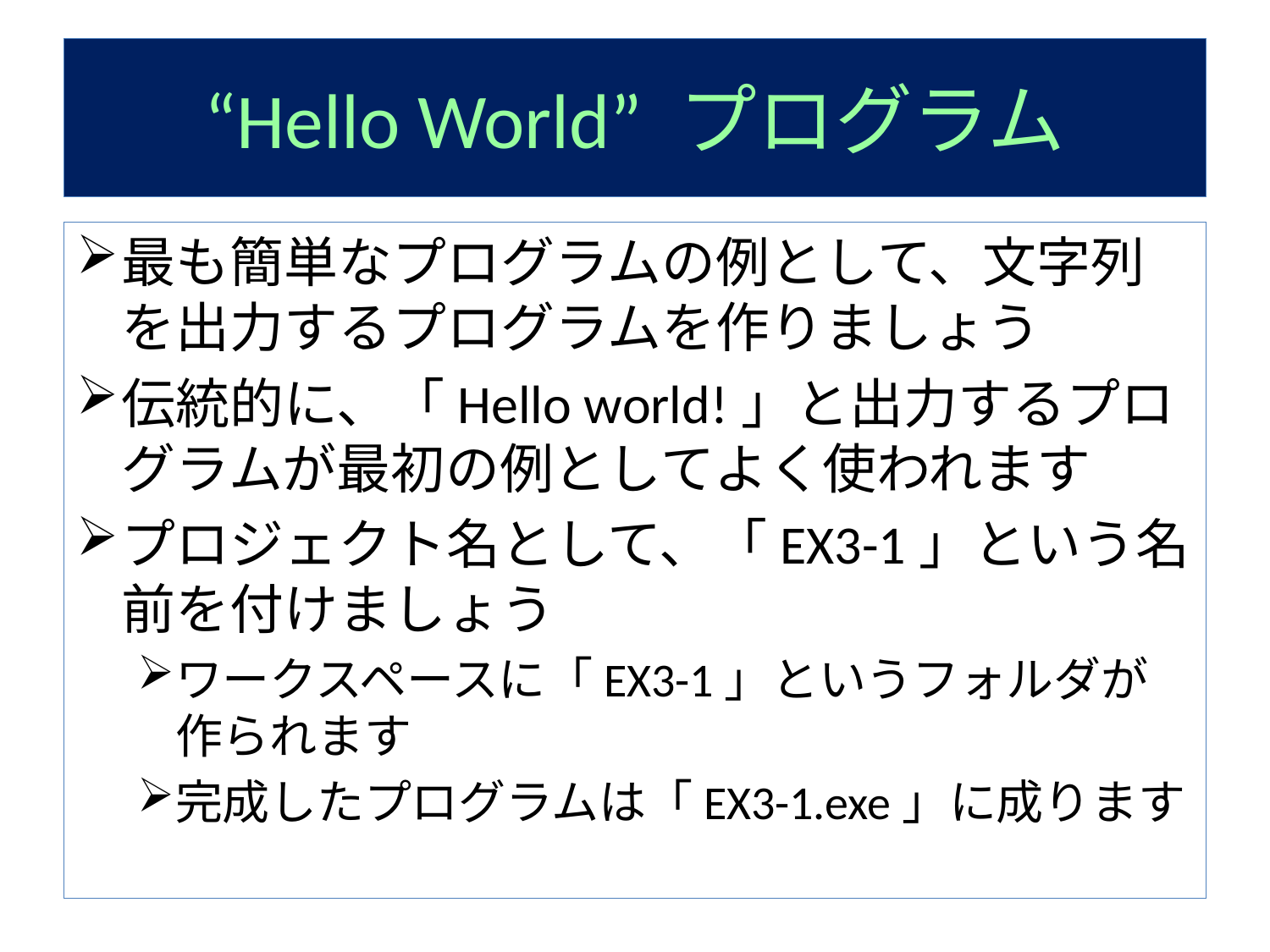

# “Hello World” プログラム
最も簡単なプログラムの例として、文字列を出力するプログラムを作りましょう
伝統的に、「Hello world!」と出力するプログラムが最初の例としてよく使われます
プロジェクト名として、「EX3-1」という名前を付けましょう
ワークスペースに「EX3-1」というフォルダが作られます
完成したプログラムは「EX3-1.exe」に成ります